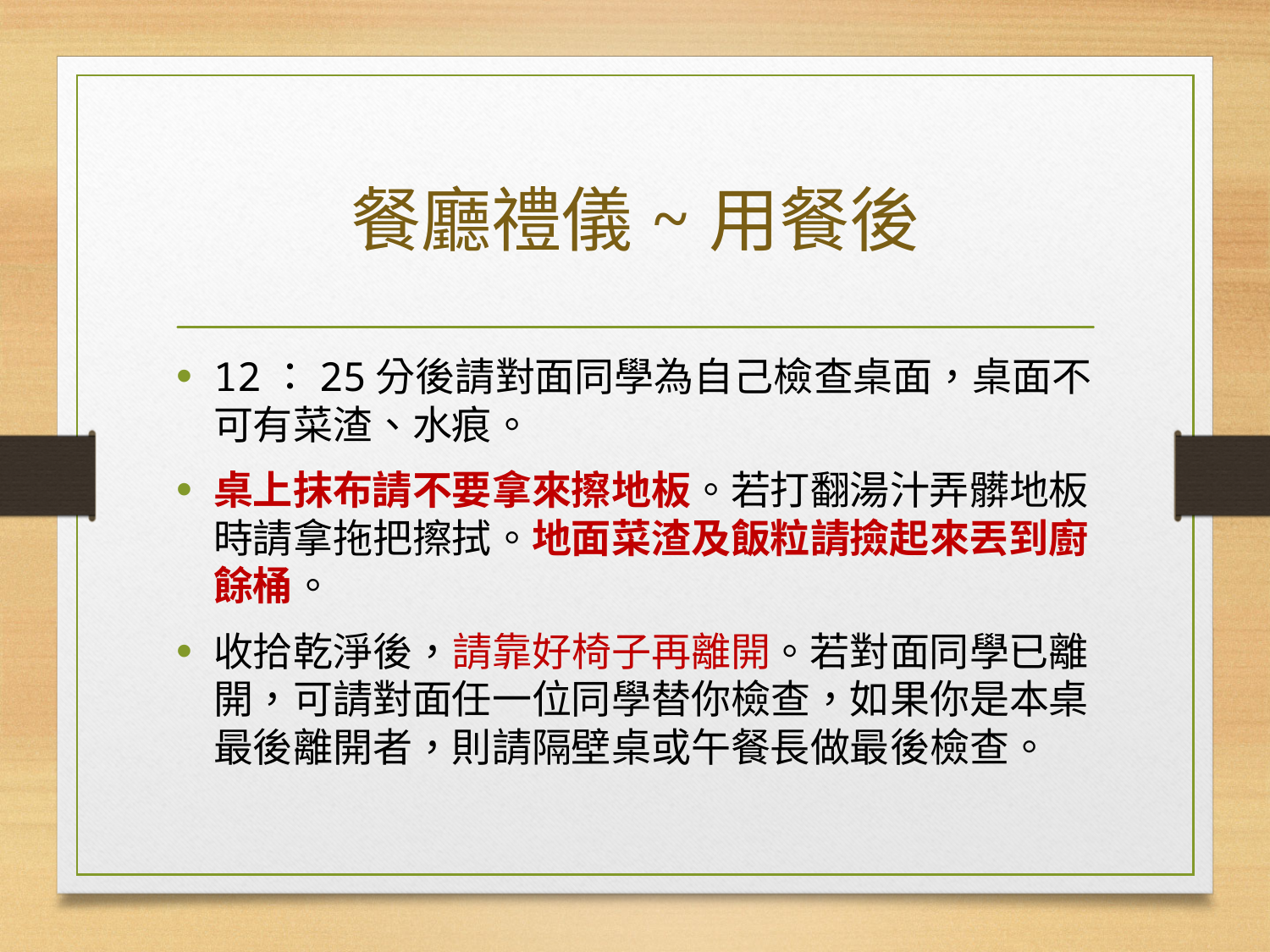

# 餐廳禮儀~用餐後
12：25分後請對面同學為自己檢查桌面，桌面不可有菜渣、水痕。
桌上抹布請不要拿來擦地板。若打翻湯汁弄髒地板時請拿拖把擦拭。地面菜渣及飯粒請撿起來丟到廚餘桶。
收拾乾淨後，請靠好椅子再離開。若對面同學已離開，可請對面任一位同學替你檢查，如果你是本桌最後離開者，則請隔壁桌或午餐長做最後檢查。